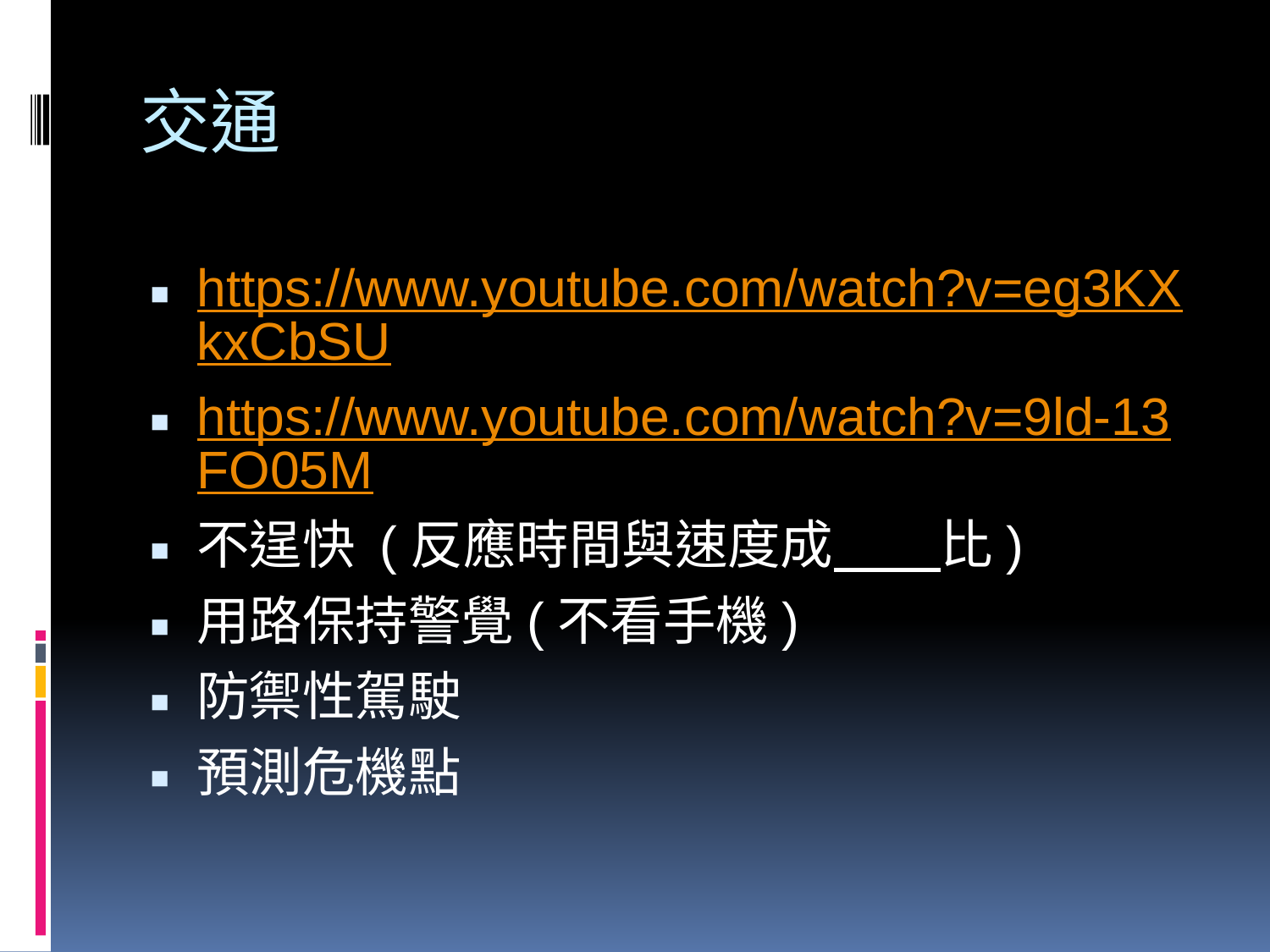

# 交通
https://www.youtube.com/watch?v=eg3KXkxCbSU
https://www.youtube.com/watch?v=9ld-13FO05M
不逞快 (反應時間與速度成         比)
用路保持警覺(不看手機)
防禦性駕駛
預測危機點